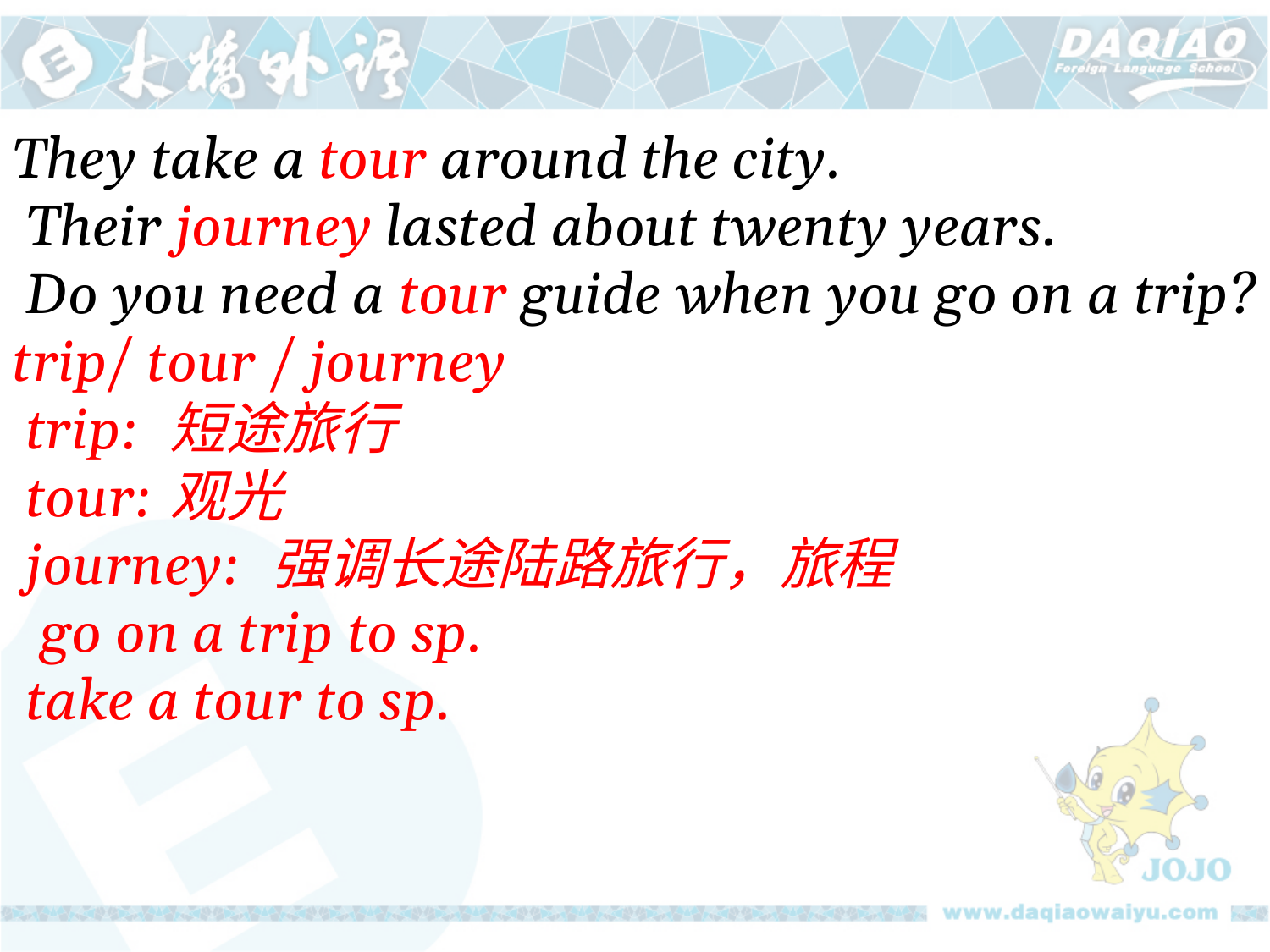

They take a tour around the city.
 Their journey lasted about twenty years.
 Do you need a tour guide when you go on a trip?
trip/ tour / journey
 trip: 短途旅行
 tour:观光
 journey: 强调长途陆路旅行，旅程
  go on a trip to sp.
 take a tour to sp.